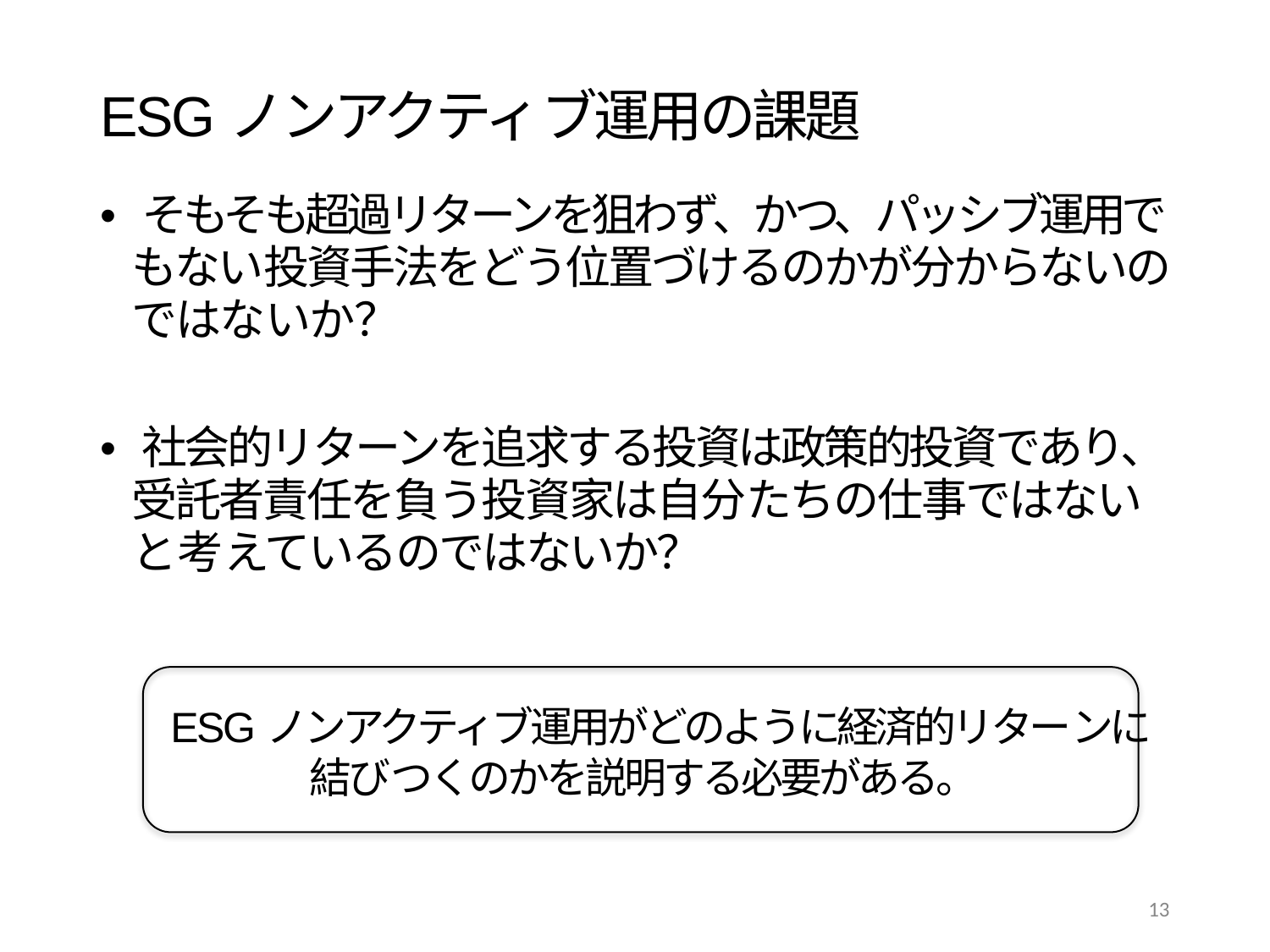

ESGノンアクティブ運用の課題

• そもそも超過リターンを狙わず、かつ、パッシブ運用でもない投資手法をどう位置づけるのかが分からないのではないか？

• 社会的リターンを追求する投資は政策的投資であり、受託者責任を負う投資家は自分たちの仕事ではないと考えているのではないか？

ESGノンアクティブ運用がどのように経済的リターンに
結びつくのかを説明する必要がある。

13